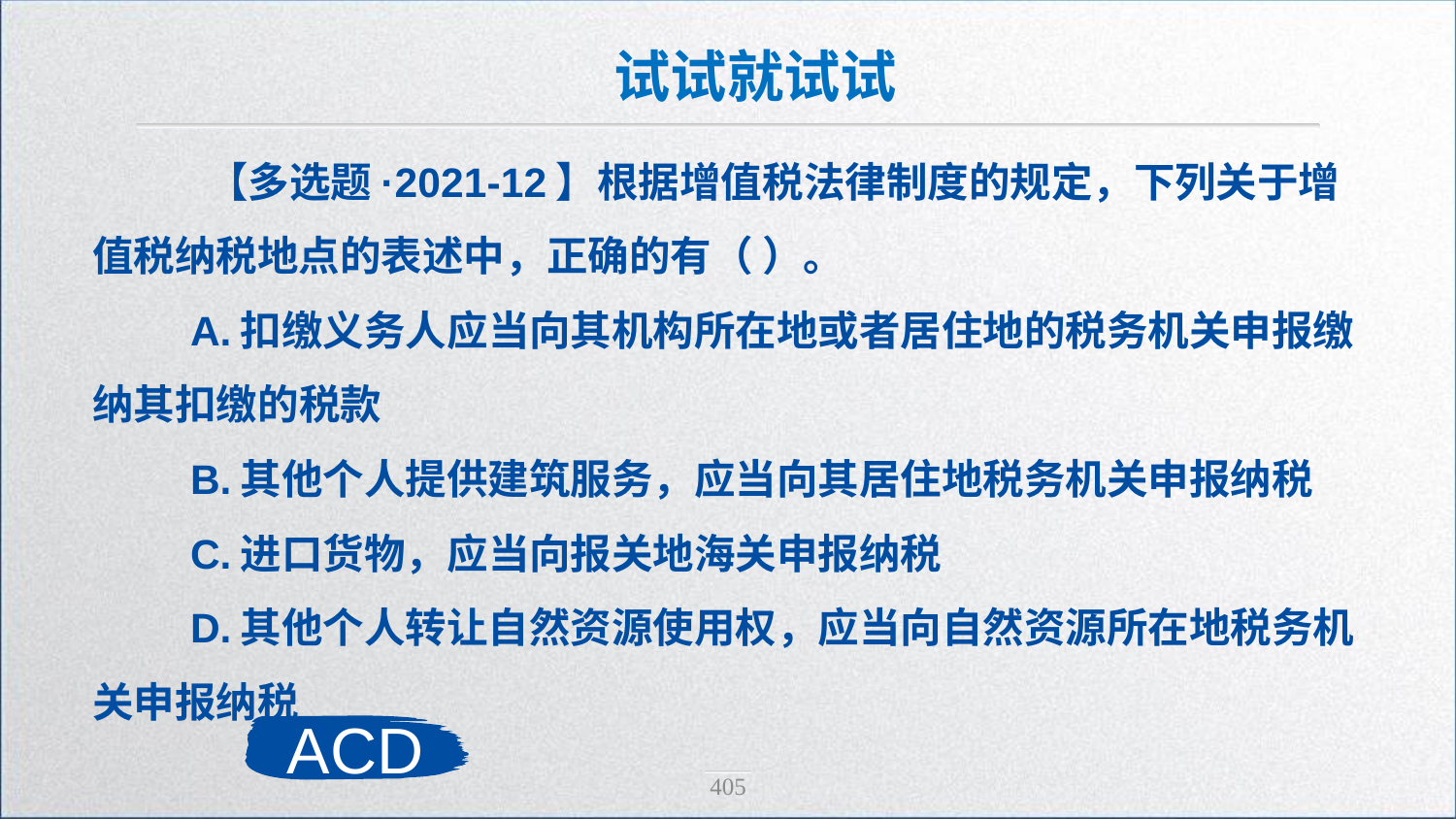

试试就试试
  【多选题·2021-12】根据增值税法律制度的规定，下列关于增值税纳税地点的表述中，正确的有（ ）。
 A.扣缴义务人应当向其机构所在地或者居住地的税务机关申报缴纳其扣缴的税款
 B.其他个人提供建筑服务，应当向其居住地税务机关申报纳税
 C.进口货物，应当向报关地海关申报纳税
 D.其他个人转让自然资源使用权，应当向自然资源所在地税务机关申报纳税
ACD

405